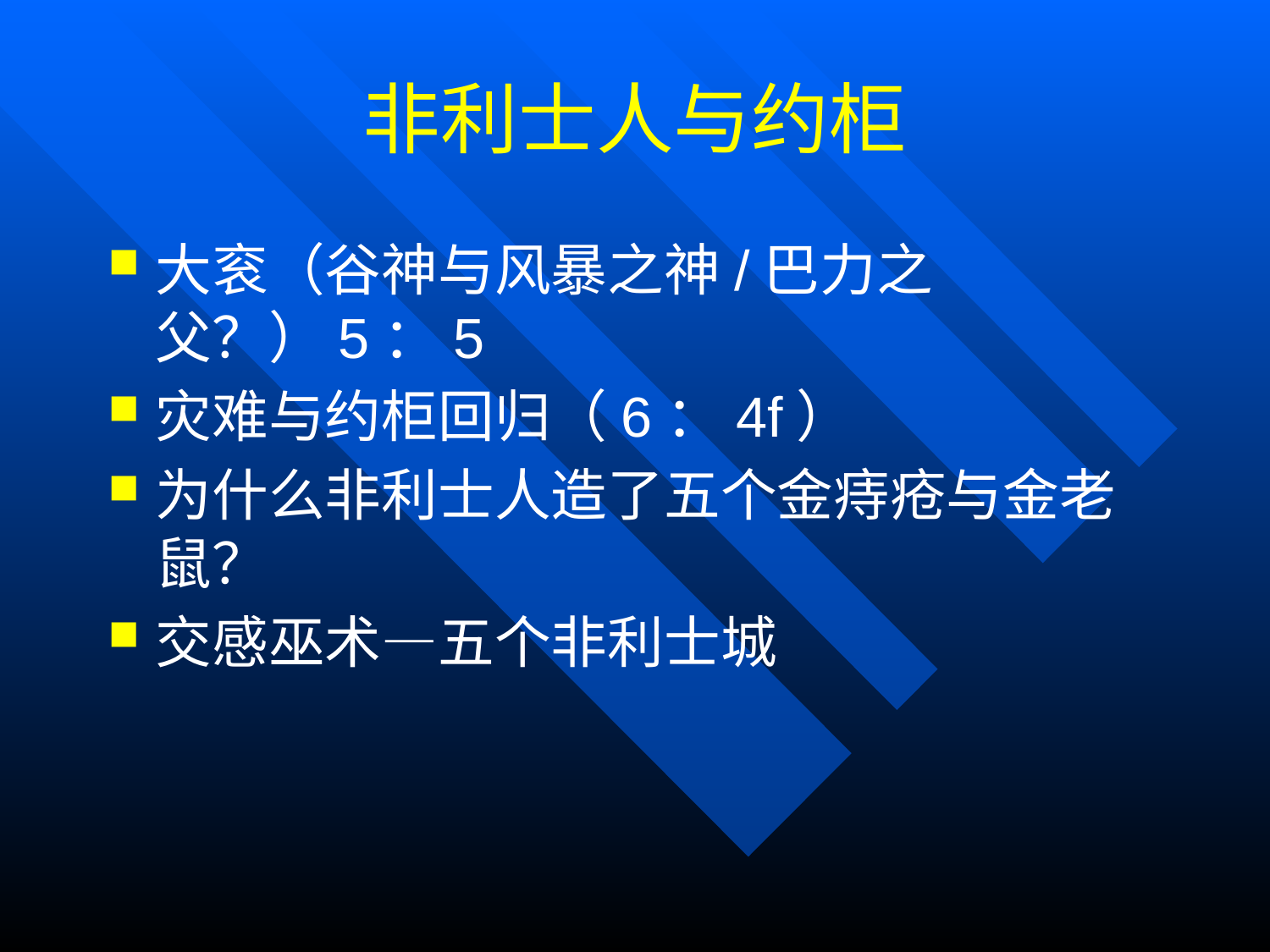

# 非利士人与约柜
大衮（谷神与风暴之神/巴力之父？）5：5
灾难与约柜回归（6：4f）
为什么非利士人造了五个金痔疮与金老鼠？
交感巫术—五个非利士城